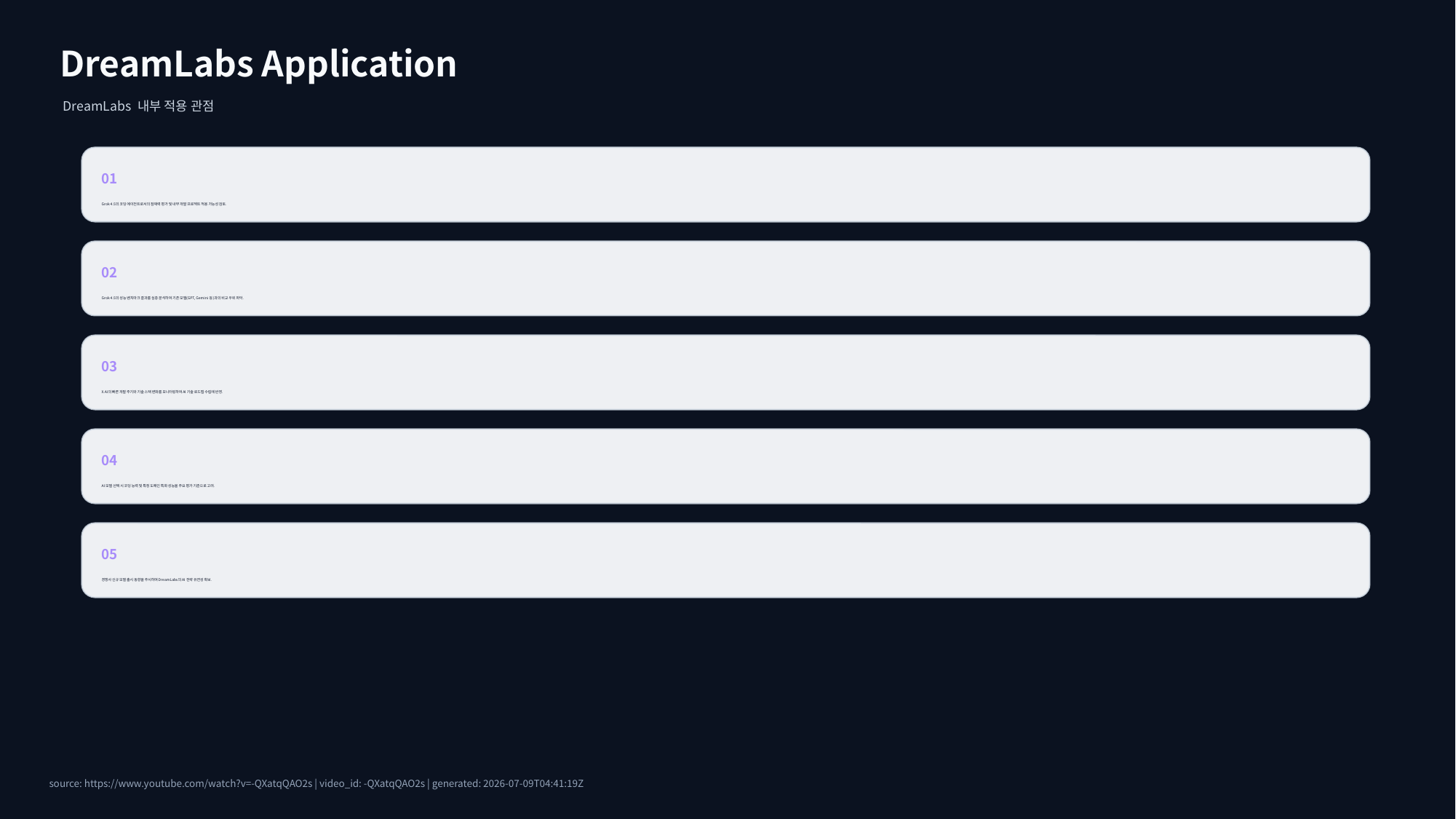

DreamLabs Application
DreamLabs 내부 적용 관점

01
Grok 4.5의 코딩 에이전트로서의 잠재력 평가 및 내부 개발 프로젝트 적용 가능성 검토.

02
Grok 4.5의 성능 벤치마크 결과를 심층 분석하여 기존 모델(GPT, Gemini 등)과의 비교 우위 파악.

03
X.AI의 빠른 개발 주기와 기술 스택 변화를 모니터링하여 AI 기술 로드맵 수립에 반영.

04
AI 모델 선택 시 코딩 능력 및 특정 도메인 특화 성능을 주요 평가 기준으로 고려.

05
경쟁사 신규 모델 출시 동향을 주시하며 DreamLabs의 AI 전략 유연성 확보.
source: https://www.youtube.com/watch?v=-QXatqQAO2s | video_id: -QXatqQAO2s | generated: 2026-07-09T04:41:19Z